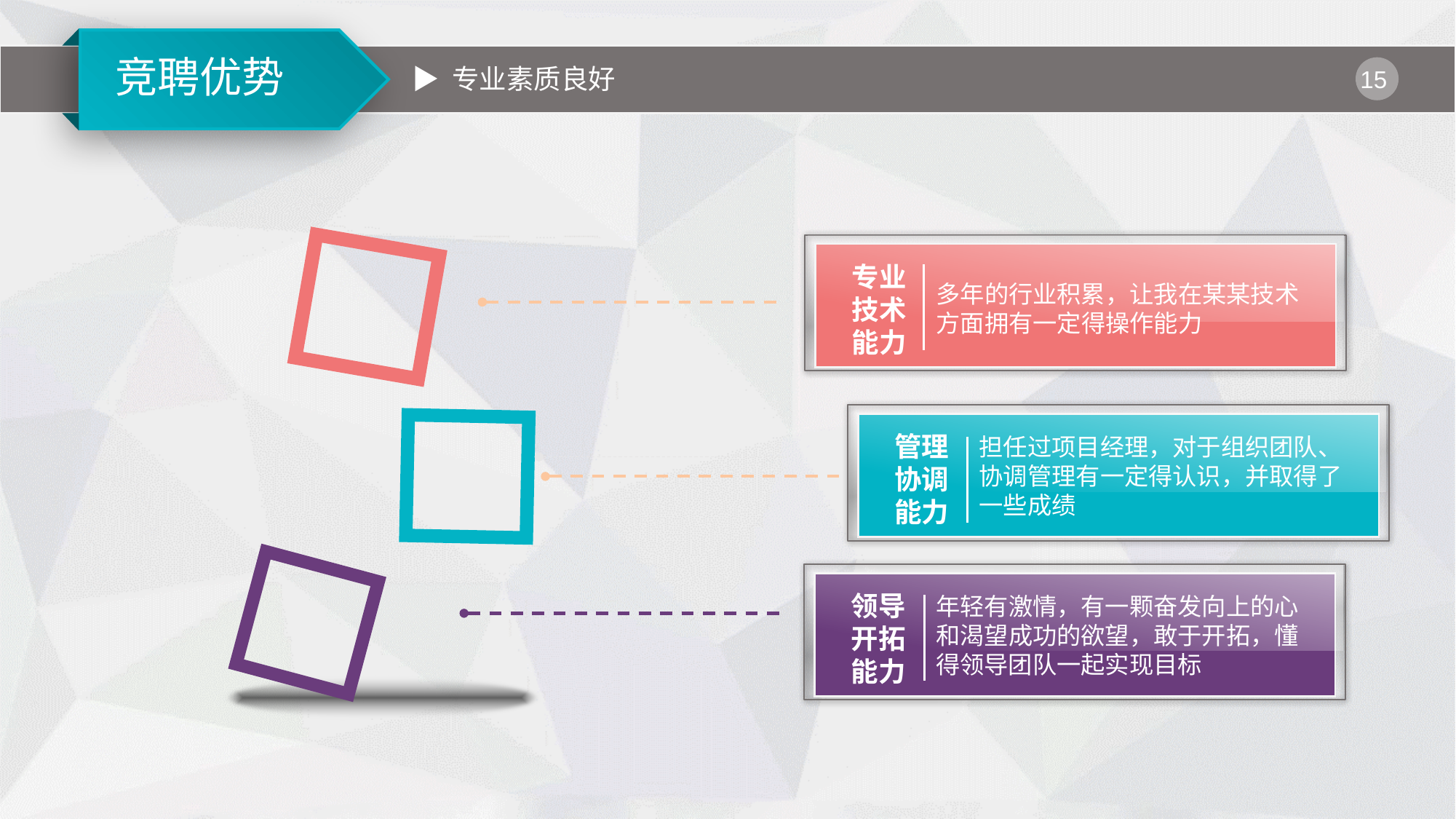

▶ 专业素质良好

专业技术能力
多年的行业积累，让我在某某技术方面拥有一定得操作能力

管理协调能力
担任过项目经理，对于组织团队、协调管理有一定得认识，并取得了一些成绩

领导开拓能力
年轻有激情，有一颗奋发向上的心和渴望成功的欲望，敢于开拓，懂得领导团队一起实现目标